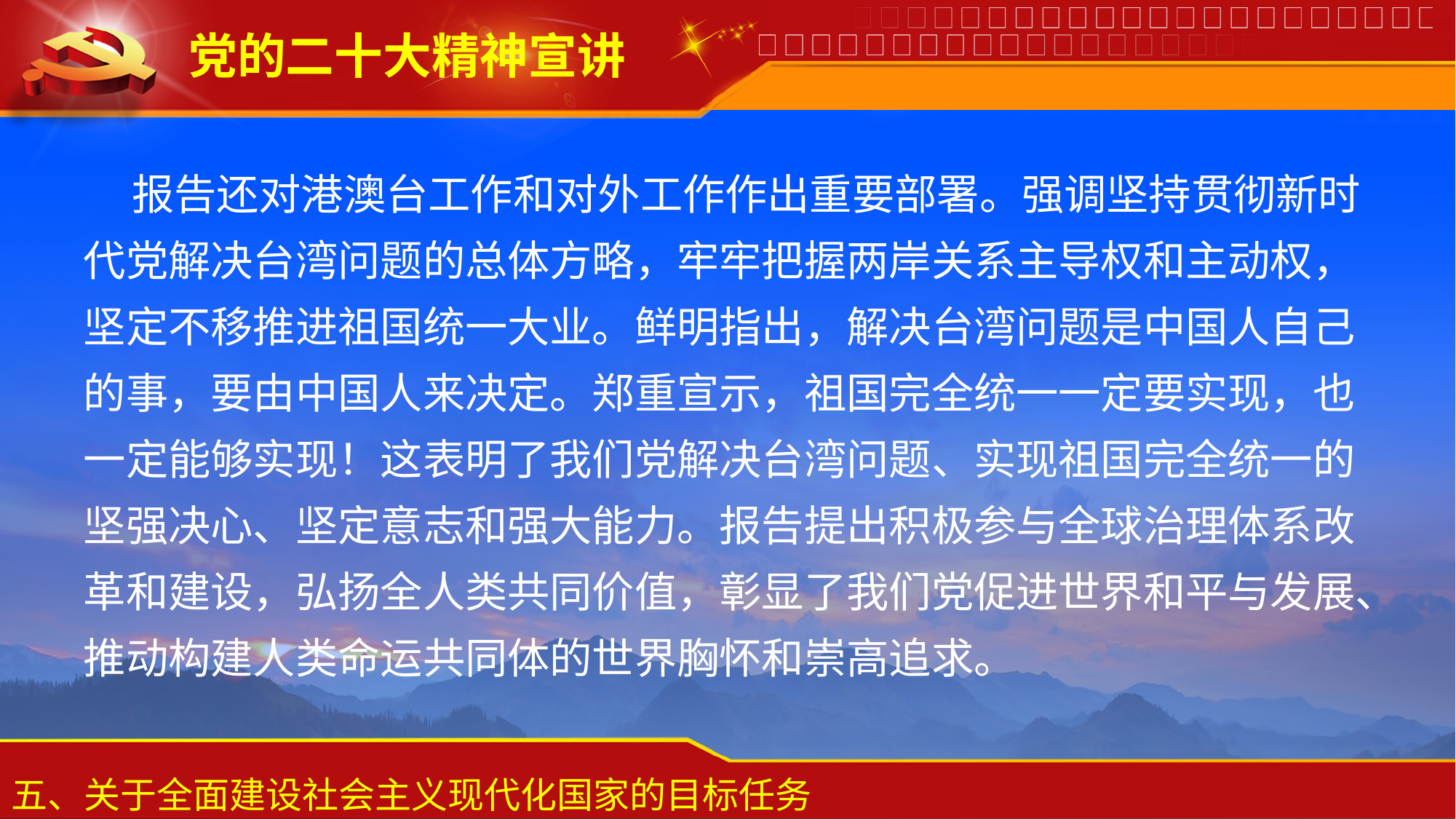

党的二十大精神宣讲
    报告还对港澳台工作和对外工作作出重要部署。强调坚持贯彻新时代党解决台湾问题的总体方略，牢牢把握两岸关系主导权和主动权，坚定不移推进祖国统一大业。鲜明指出，解决台湾问题是中国人自己的事，要由中国人来决定。郑重宣示，祖国完全统一一定要实现，也一定能够实现！这表明了我们党解决台湾问题、实现祖国完全统一的坚强决心、坚定意志和强大能力。报告提出积极参与全球治理体系改革和建设，弘扬全人类共同价值，彰显了我们党促进世界和平与发展、推动构建人类命运共同体的世界胸怀和崇高追求。
五、关于全面建设社会主义现代化国家的目标任务